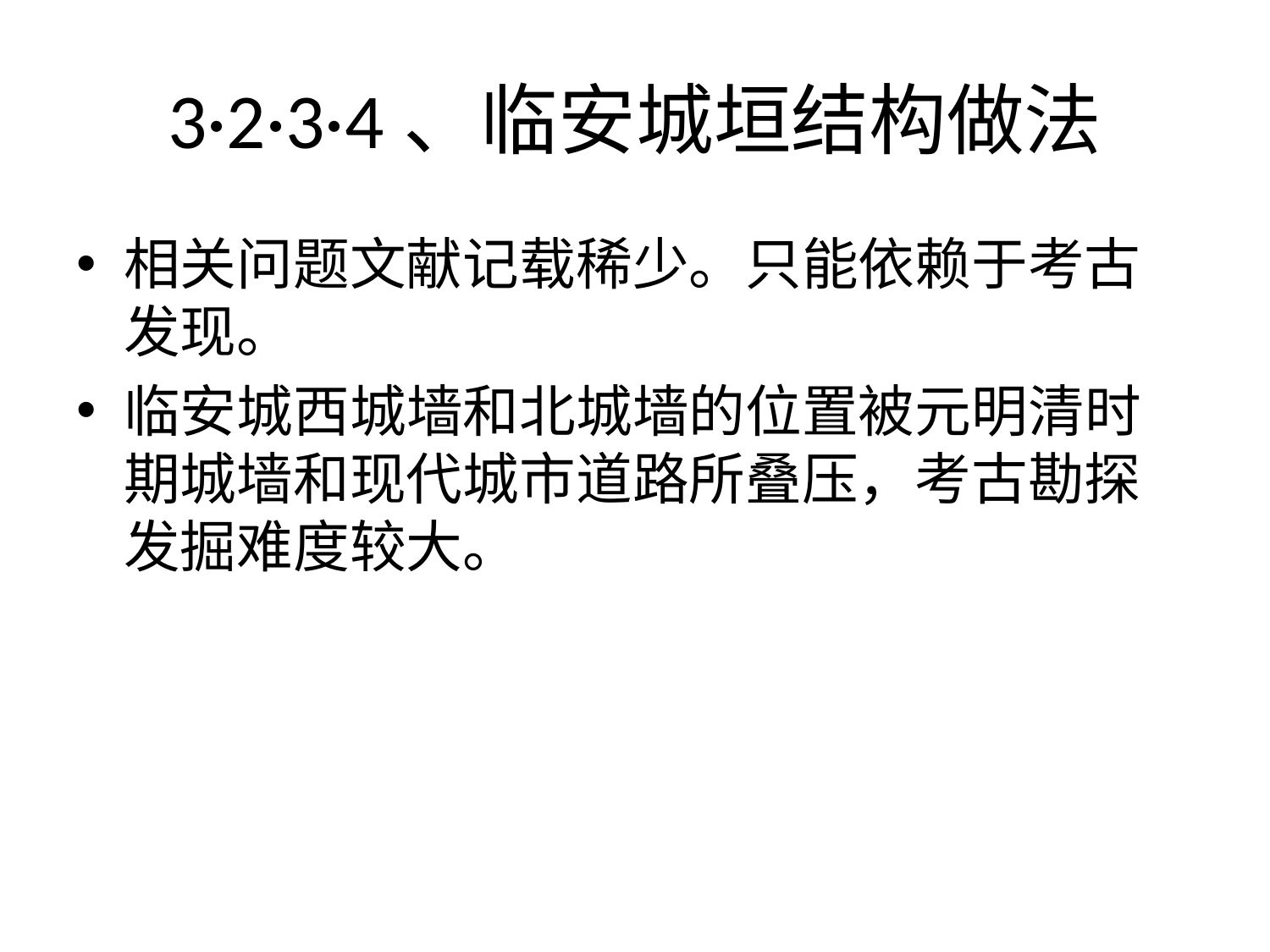

# 3·2·3·4、临安城垣结构做法
相关问题文献记载稀少。只能依赖于考古发现。
临安城西城墙和北城墙的位置被元明清时期城墙和现代城市道路所叠压，考古勘探发掘难度较大。